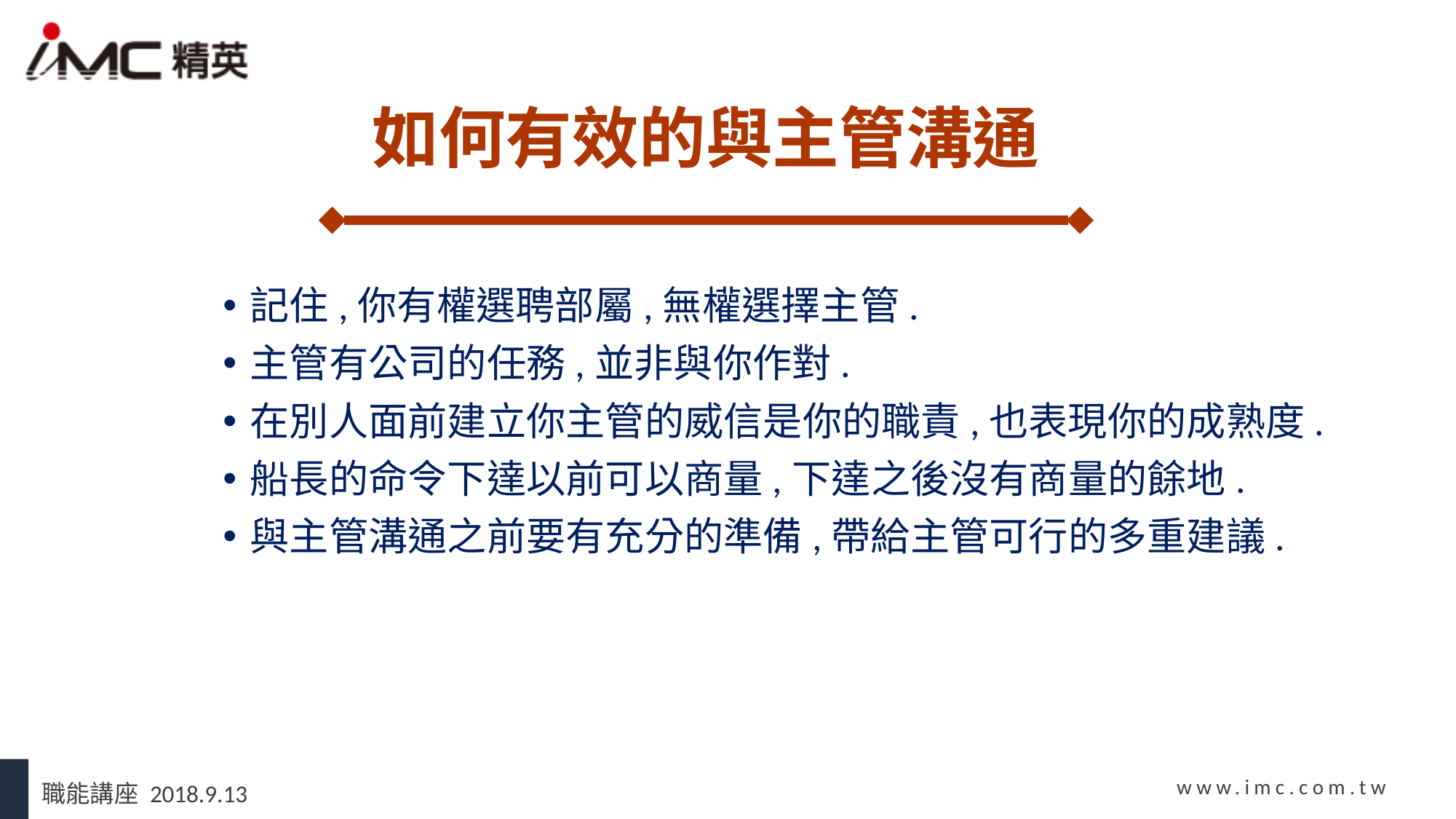

如何有效的與主管溝通
記住,你有權選聘部屬,無權選擇主管.
主管有公司的任務,並非與你作對.
在別人面前建立你主管的威信是你的職責,也表現你的成熟度.
船長的命令下達以前可以商量,下達之後沒有商量的餘地.
與主管溝通之前要有充分的準備,帶給主管可行的多重建議.